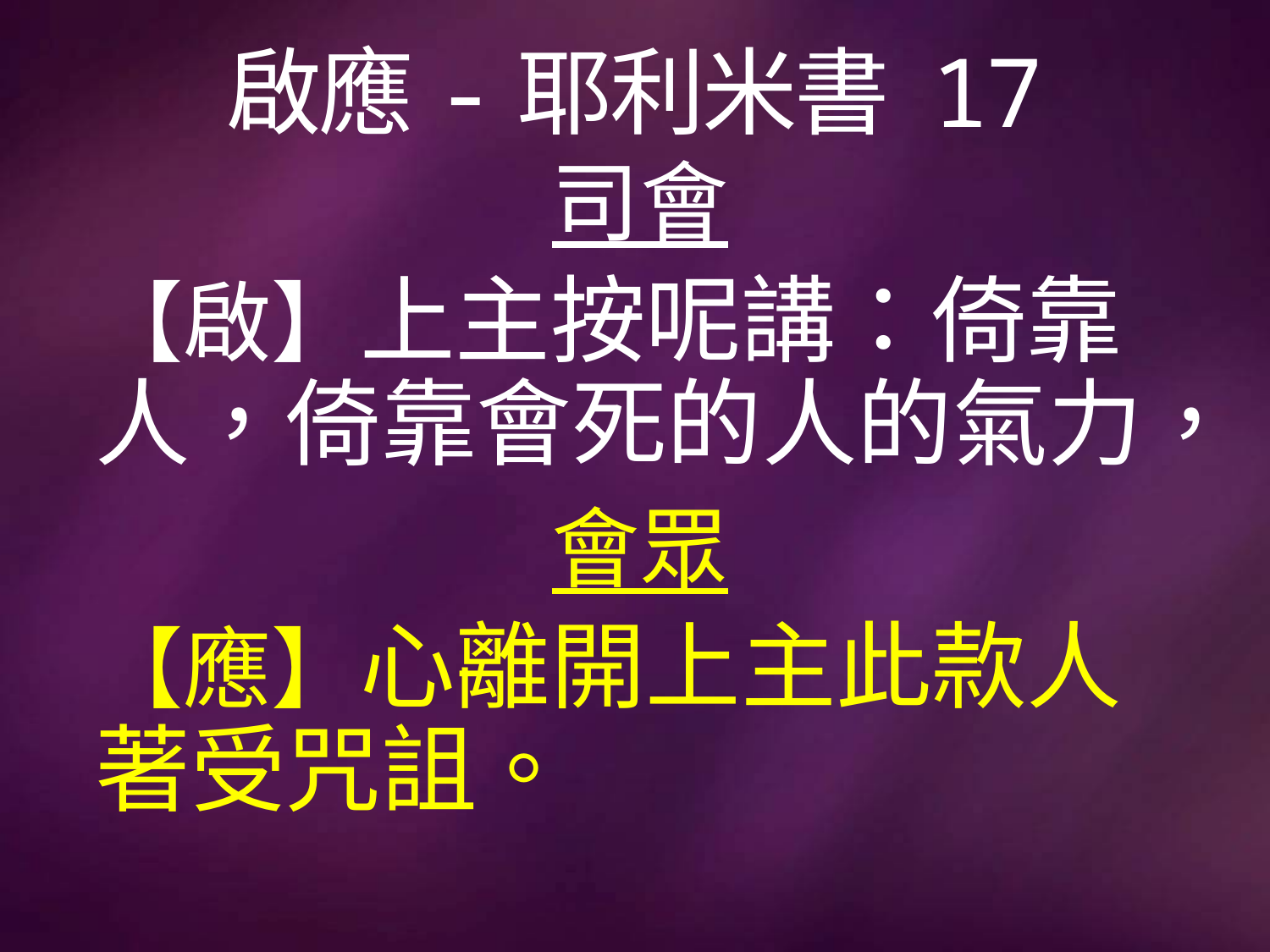

# 啟應-耶利米書 17
司會
【啟】上主按呢講：倚靠人，倚靠會死的人的氣力，

會眾
【應】心離開上主此款人著受咒詛。